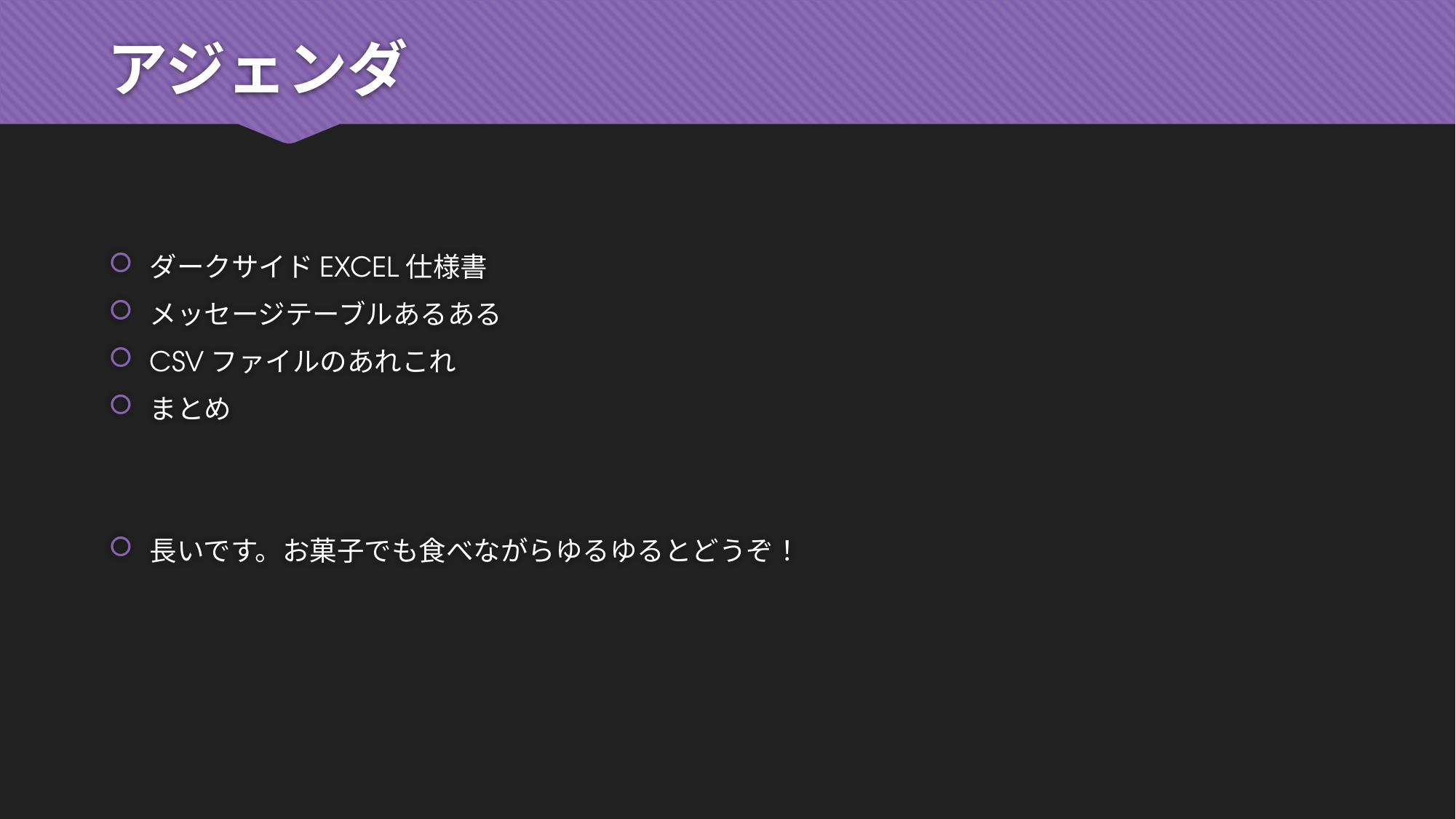

# アジェンダ
ダークサイドEXCEL仕様書
メッセージテーブルあるある
CSVファイルのあれこれ
まとめ

長いです。お菓子でも食べながらゆるゆるとどうぞ！